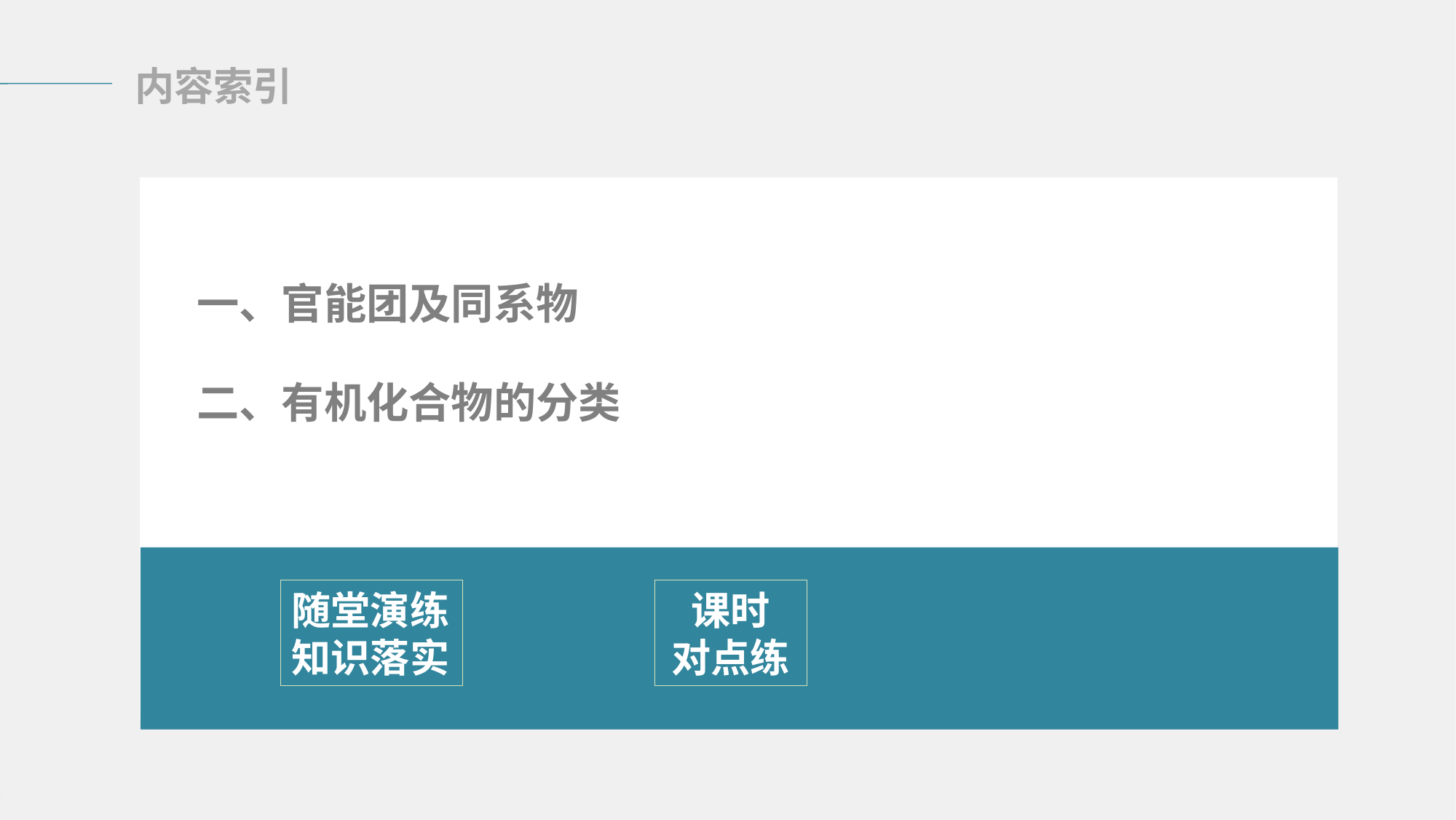

内容索引

一、官能团及同系物
二、有机化合物的分类

随堂演练
知识落实
课时
对点练